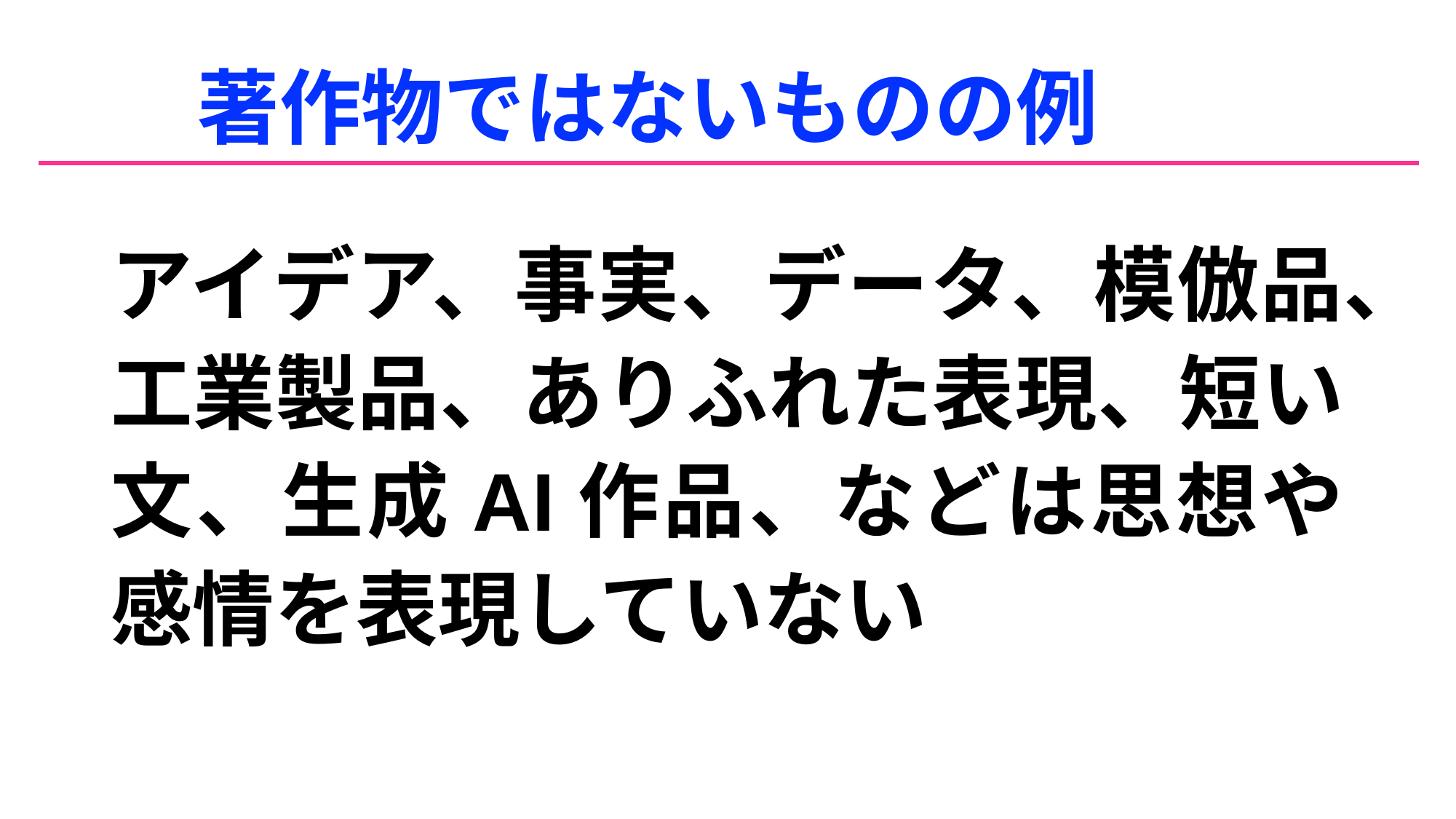

# 著作物ではないものの例
アイデア、事実、データ、模倣品、工業製品、ありふれた表現、短い文、生成AI作品、などは思想や感情を表現していない